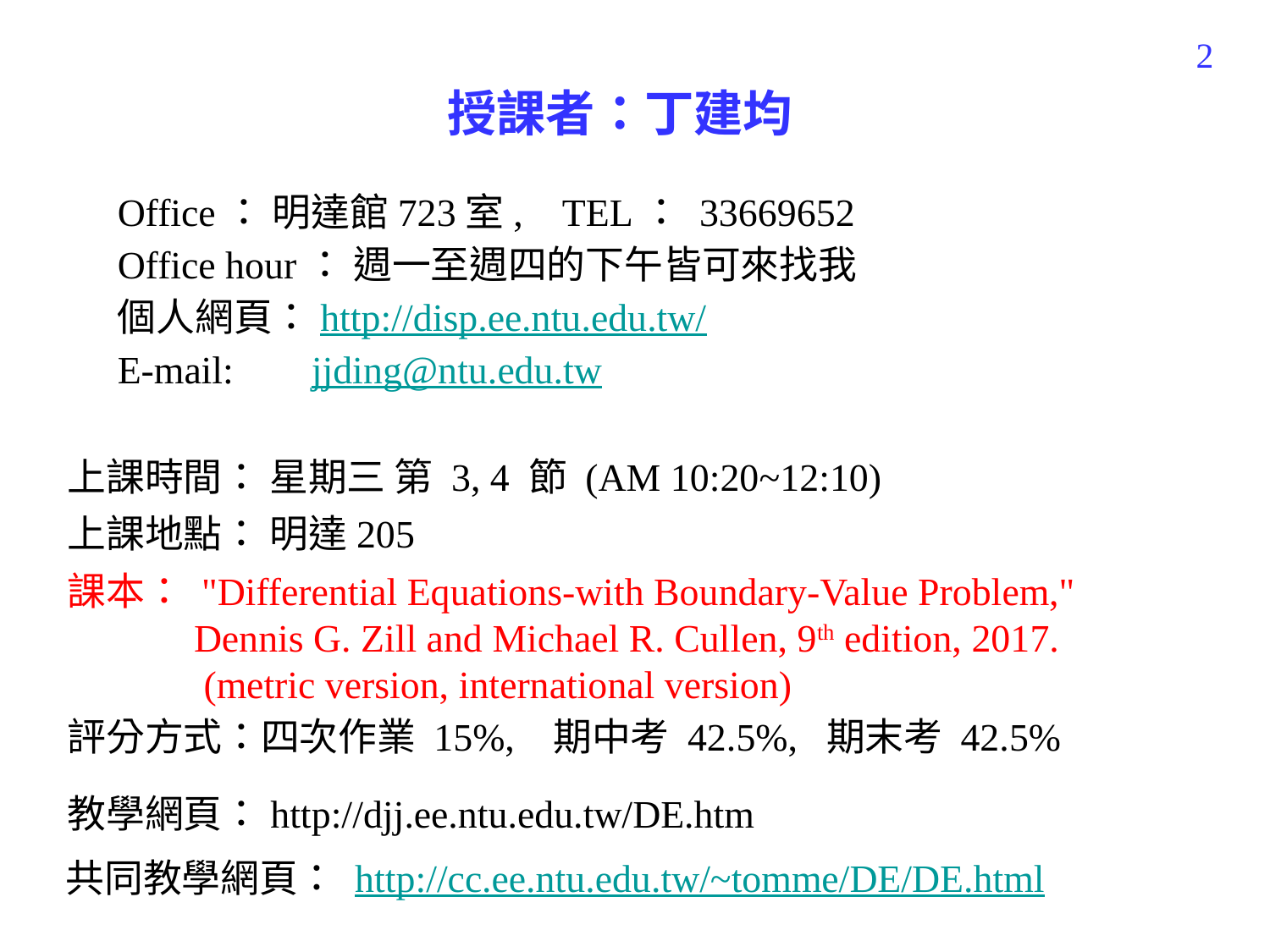

2
授課者：丁建均

Office： 明達館723室,    TEL： 33669652
Office hour： 週一至週四的下午皆可來找我
個人網頁：http://disp.ee.ntu.edu.tw/
E-mail:        jjding@ntu.edu.tw
上課時間： 星期三 第 3, 4 節 (AM 10:20~12:10)
上課地點： 明達205
課本： "Differential Equations-with Boundary-Value Problem,"
             Dennis G. Zill and Michael R. Cullen, 9th edition, 2017.
              (metric version, international version)
評分方式：四次作業 15%,   期中考 42.5%,  期末考 42.5%
教學網頁：http://djj.ee.ntu.edu.tw/DE.htm
共同教學網頁： http://cc.ee.ntu.edu.tw/~tomme/DE/DE.html